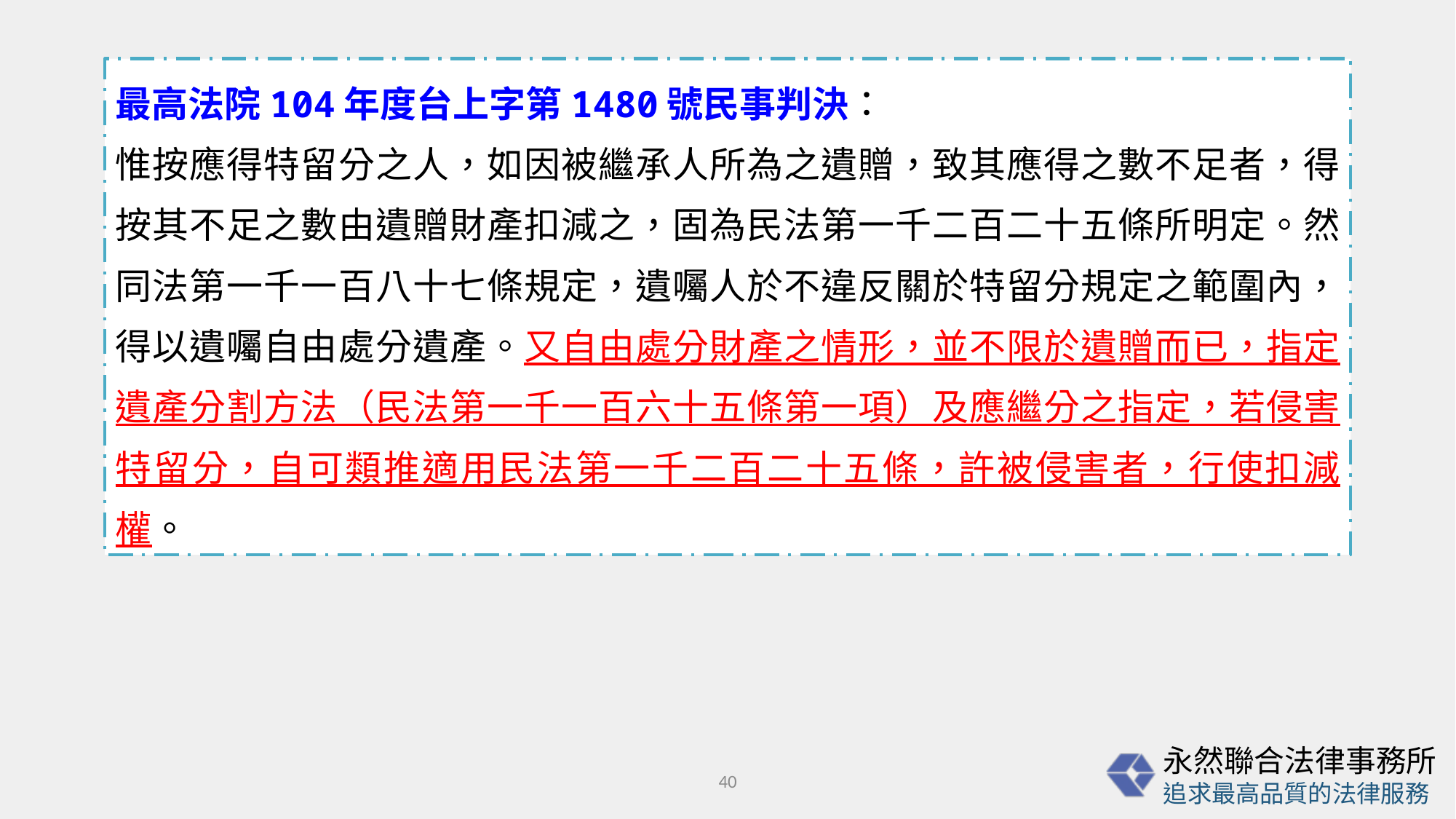

最高法院104年度台上字第1480號民事判決：
惟按應得特留分之人，如因被繼承人所為之遺贈，致其應得之數不足者，得按其不足之數由遺贈財產扣減之，固為民法第一千二百二十五條所明定。然同法第一千一百八十七條規定，遺囑人於不違反關於特留分規定之範圍內，得以遺囑自由處分遺產。又自由處分財產之情形，並不限於遺贈而已，指定遺產分割方法（民法第一千一百六十五條第一項）及應繼分之指定，若侵害特留分，自可類推適用民法第一千二百二十五條，許被侵害者，行使扣減權。
40